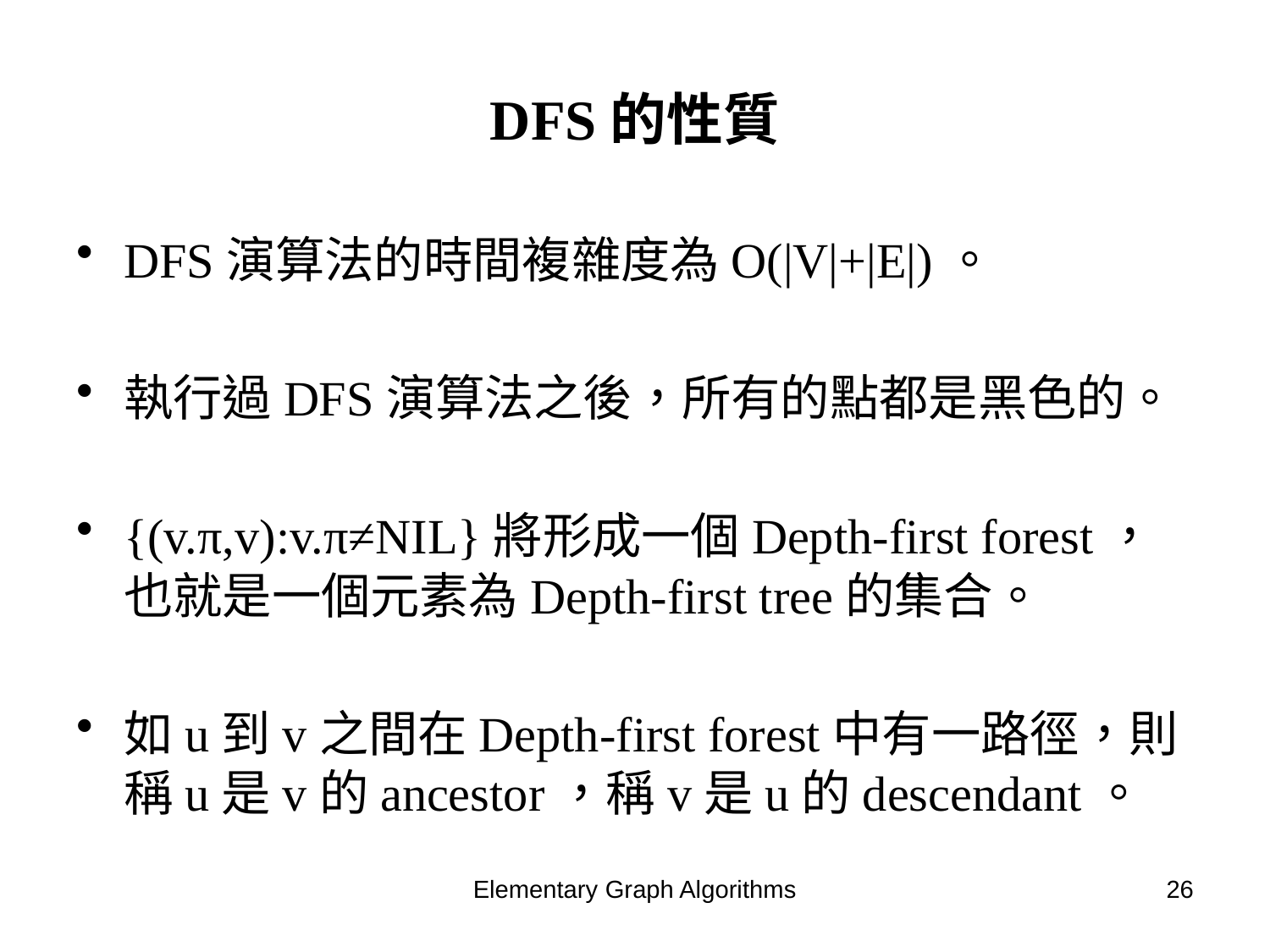

# DFS的性質
DFS演算法的時間複雜度為O(|V|+|E|)。

執行過DFS演算法之後，所有的點都是黑色的。

{(v.π,v):v.π≠NIL}將形成一個Depth-first forest，也就是一個元素為Depth-first tree的集合。

如u到v之間在Depth-first forest中有一路徑，則稱u是v的ancestor，稱v是u的descendant。
Elementary Graph Algorithms
26